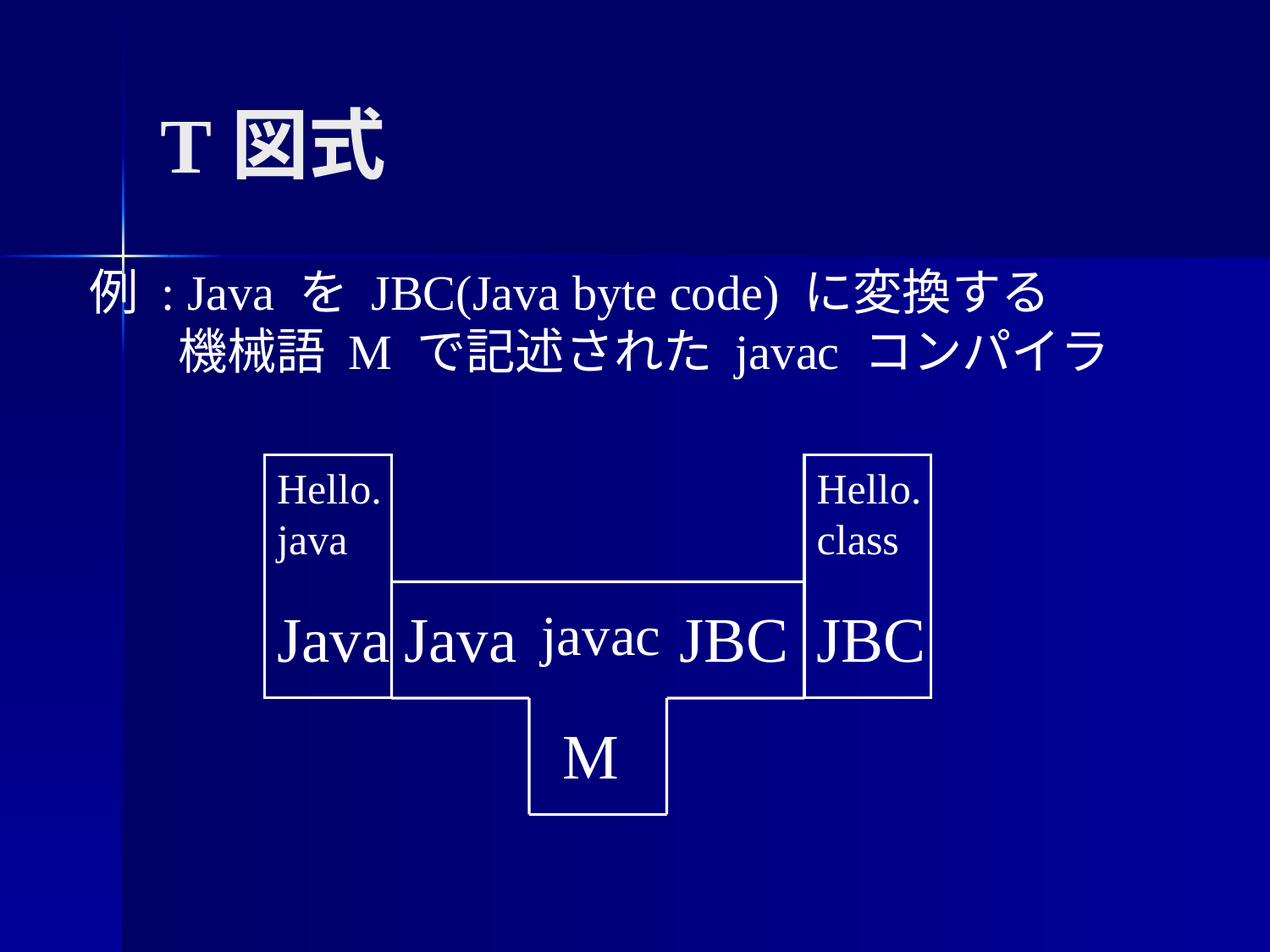

# T図式
例 : Java を JBC(Java byte code) に変換する
       機械語 M で記述された javac コンパイラ

Hello.
java
Java

Hello.
class
JBC

Java
javac
JBC

M